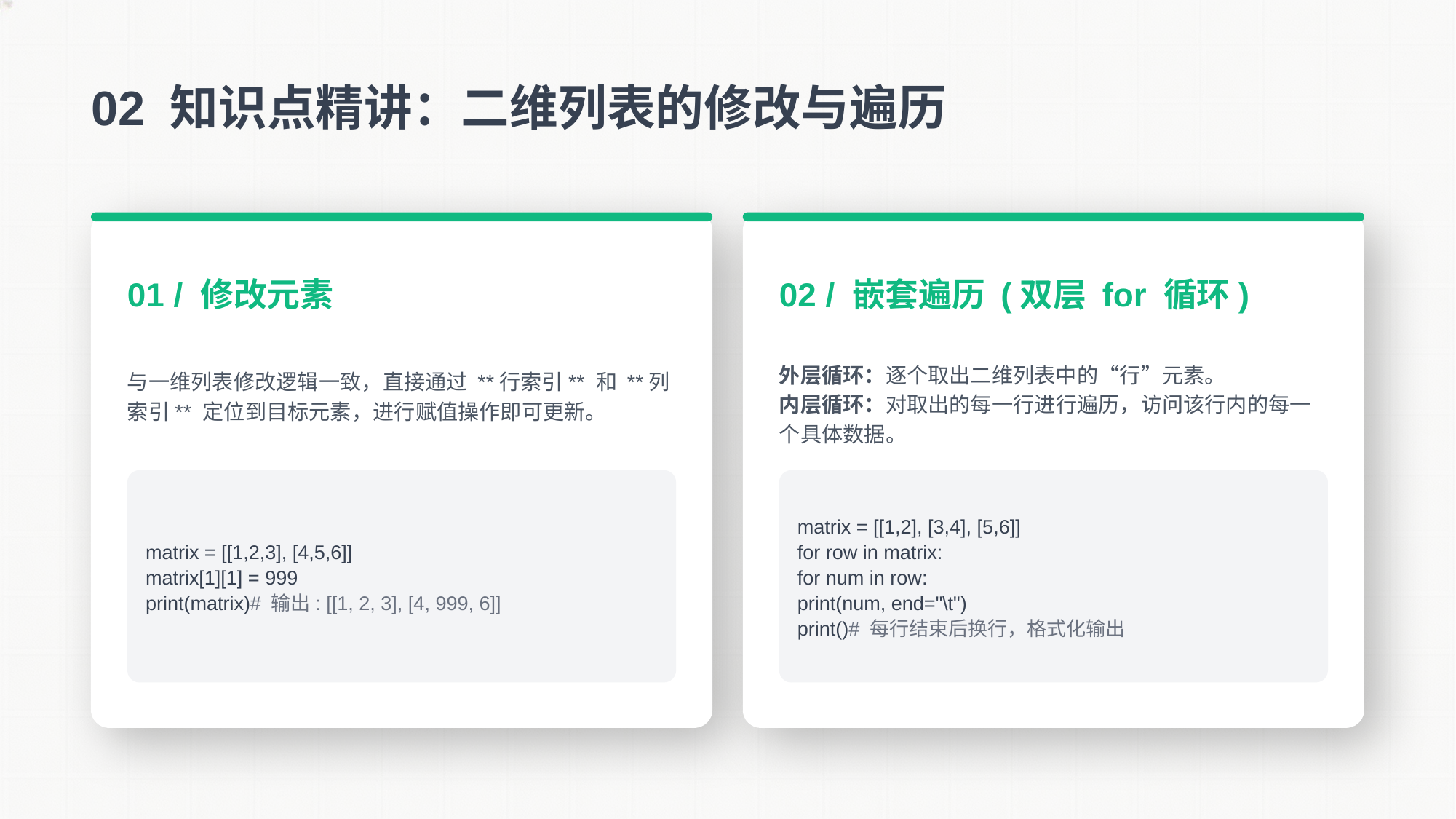

02 知识点精讲：二维列表的修改与遍历

01 / 修改元素
02 / 嵌套遍历 (双层 for 循环)
与一维列表修改逻辑一致，直接通过 **行索引** 和 **列索引** 定位到目标元素，进行赋值操作即可更新。
外层循环：逐个取出二维列表中的“行”元素。
内层循环：对取出的每一行进行遍历，访问该行内的每一个具体数据。

matrix = [[1,2,3], [4,5,6]]
matrix[1][1] = 999
print(matrix)# 输出: [[1, 2, 3], [4, 999, 6]]
matrix = [[1,2], [3,4], [5,6]]
for row in matrix:
for num in row:
print(num, end="\t")
print()# 每行结束后换行，格式化输出